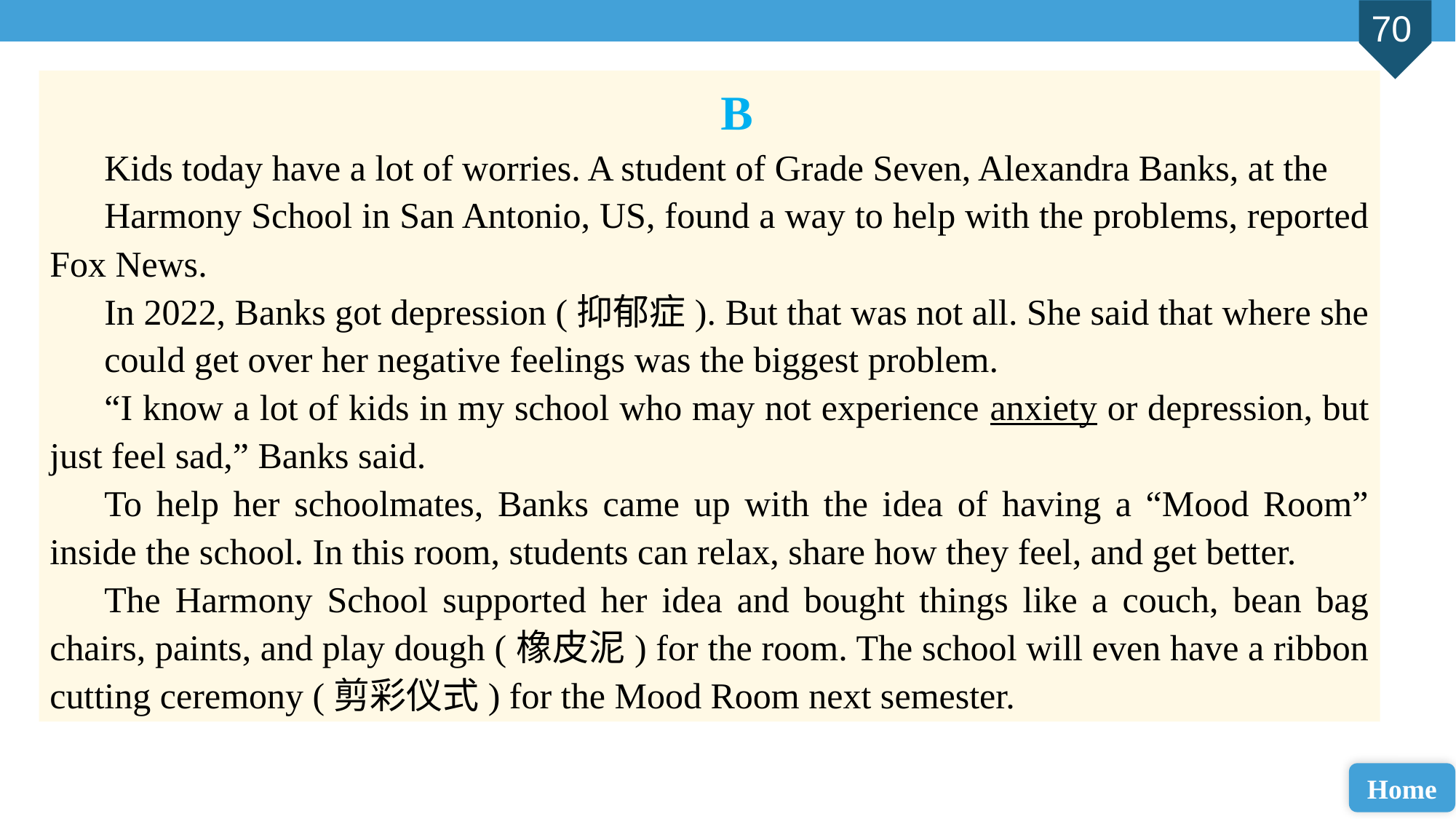

B
Kids today have a lot of worries. A student of Grade Seven, Alexandra Banks, at the
Harmony School in San Antonio, US, found a way to help with the problems, reported Fox News.
In 2022, Banks got depression (抑郁症). But that was not all. She said that where she
could get over her negative feelings was the biggest problem.
“I know a lot of kids in my school who may not experience anxiety or depression, but just feel sad,” Banks said.
To help her schoolmates, Banks came up with the idea of having a “Mood Room” inside the school. In this room, students can relax, share how they feel, and get better.
The Harmony School supported her idea and bought things like a couch, bean bag chairs, paints, and play dough (橡皮泥) for the room. The school will even have a ribbon cutting ceremony (剪彩仪式) for the Mood Room next semester.